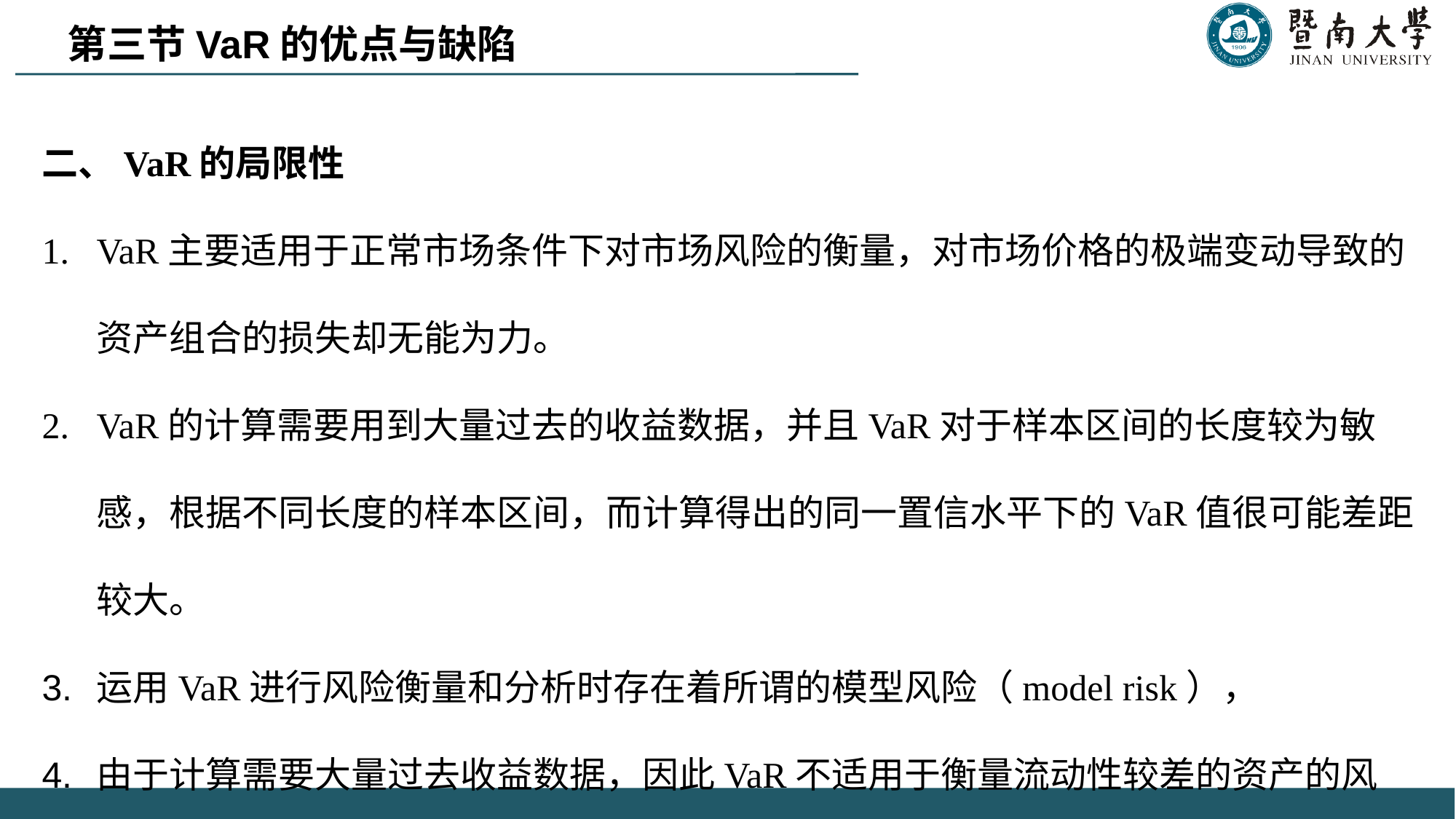

第三节VaR的优点与缺陷
二、VaR的局限性
VaR主要适用于正常市场条件下对市场风险的衡量，对市场价格的极端变动导致的资产组合的损失却无能为力。
VaR的计算需要用到大量过去的收益数据，并且VaR对于样本区间的长度较为敏感，根据不同长度的样本区间，而计算得出的同一置信水平下的VaR值很可能差距较大。
运用VaR进行风险衡量和分析时存在着所谓的模型风险（model risk），
由于计算需要大量过去收益数据，因此VaR不适用于衡量流动性较差的资产的风险。